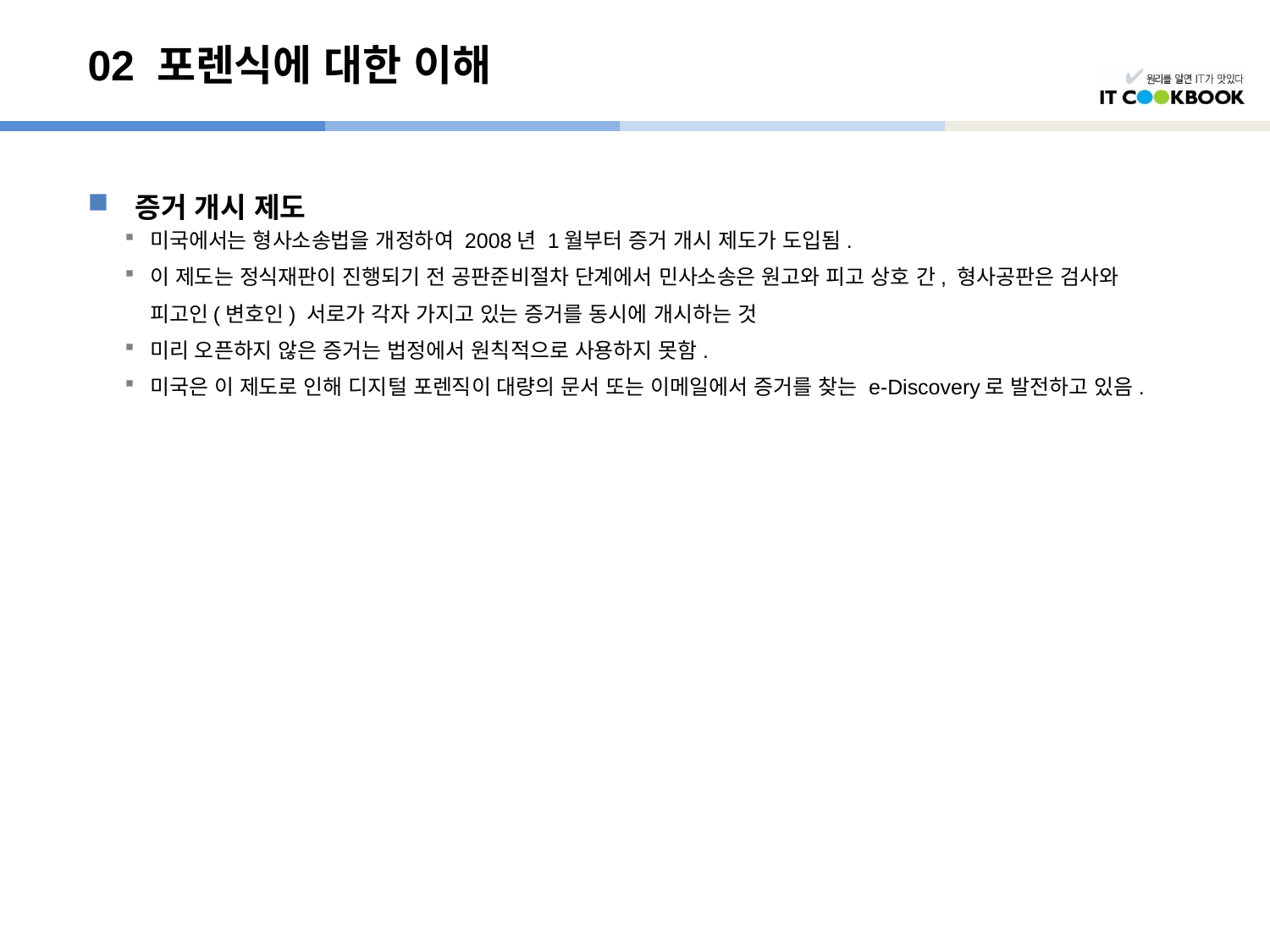

# 02 포렌식에 대한 이해
증거 개시 제도
미국에서는 형사소송법을 개정하여 2008년 1월부터 증거 개시 제도가 도입됨.
이 제도는 정식재판이 진행되기 전 공판준비절차 단계에서 민사소송은 원고와 피고 상호 간, 형사공판은 검사와
	피고인(변호인) 서로가 각자 가지고 있는 증거를 동시에 개시하는 것
미리 오픈하지 않은 증거는 법정에서 원칙적으로 사용하지 못함.
미국은 이 제도로 인해 디지털 포렌직이 대량의 문서 또는 이메일에서 증거를 찾는 e-Discovery로 발전하고 있음.